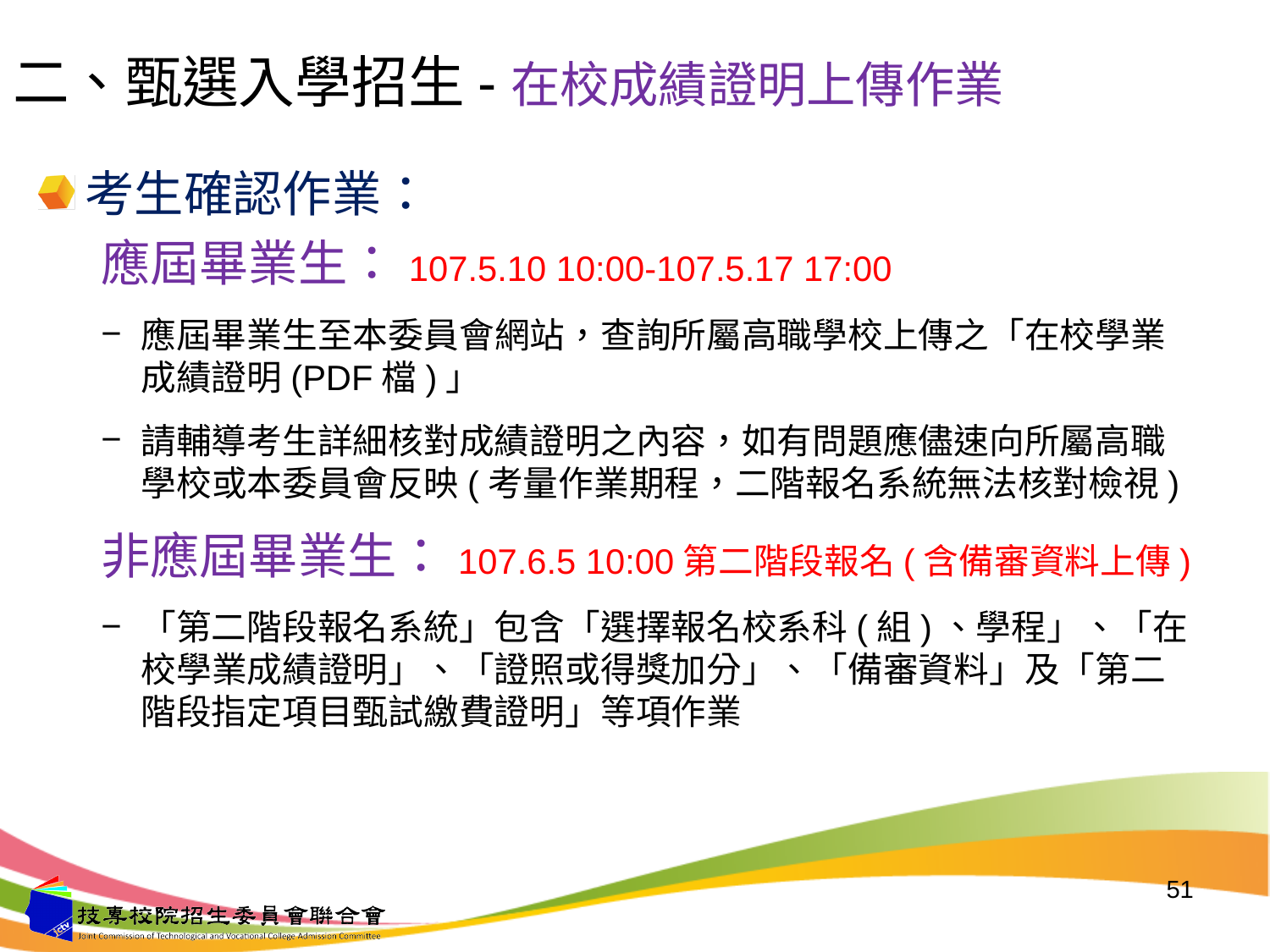

# 二、甄選入學招生-在校成績證明上傳作業
考生確認作業：
應屆畢業生：107.5.10 10:00-107.5.17 17:00
應屆畢業生至本委員會網站，查詢所屬高職學校上傳之「在校學業成績證明(PDF檔)」
請輔導考生詳細核對成績證明之內容，如有問題應儘速向所屬高職學校或本委員會反映(考量作業期程，二階報名系統無法核對檢視)
非應屆畢業生：107.6.5 10:00第二階段報名(含備審資料上傳)
「第二階段報名系統」包含「選擇報名校系科(組)、學程」、「在校學業成績證明」、「證照或得獎加分」、「備審資料」及「第二階段指定項目甄試繳費證明」等項作業
51